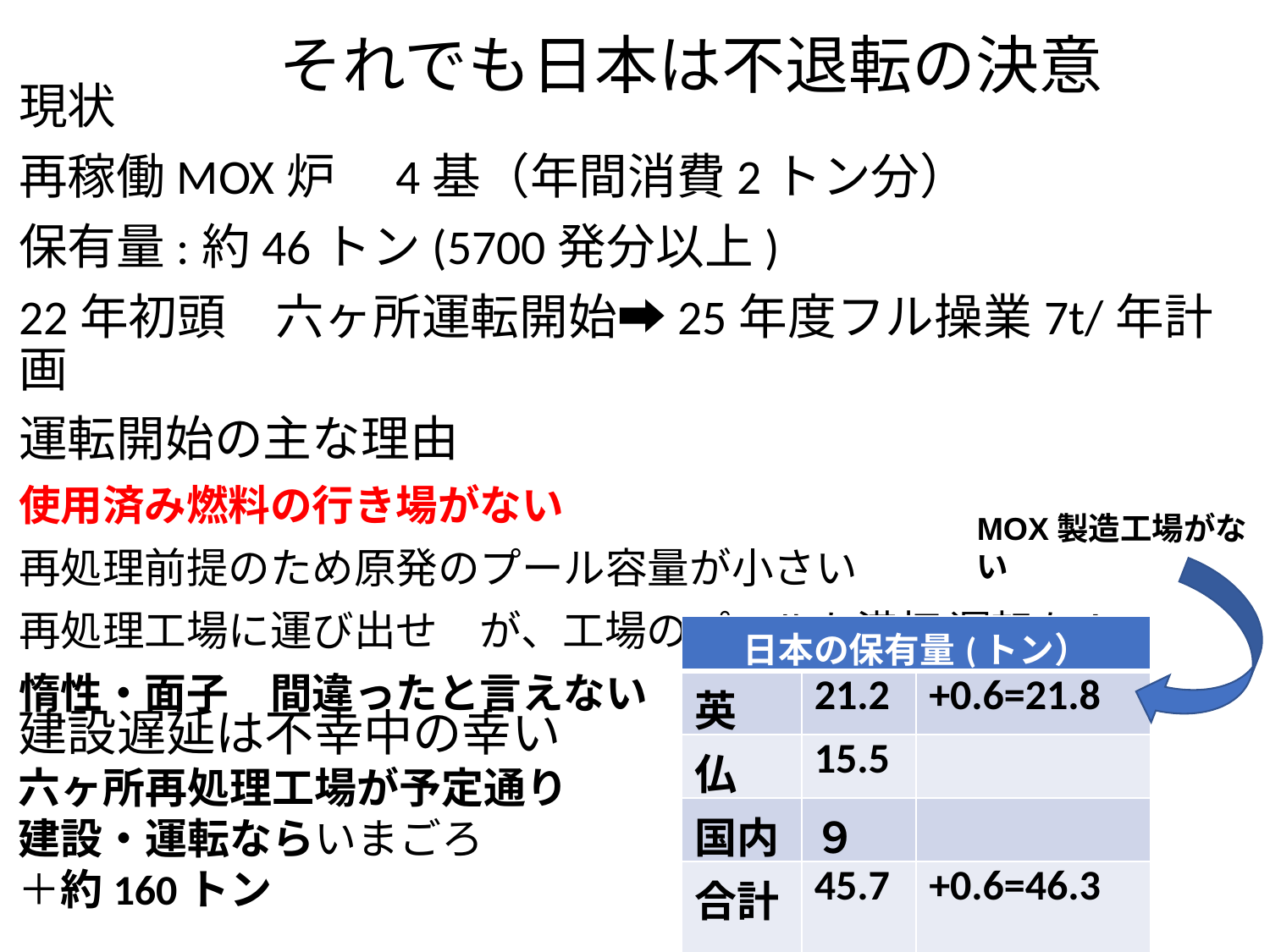

# それでも日本は不退転の決意
現状
再稼働MOX炉　4基（年間消費2トン分）
保有量:約46トン(5700発分以上)
22年初頭　六ヶ所運転開始➡25年度フル操業7t/年計画
運転開始の主な理由
使用済み燃料の行き場がない
再処理前提のため原発のプール容量が小さい
再処理工場に運び出せ　が、工場のプールも満杯 運転を！
惰性・面子　間違ったと言えない
MOX製造工場がない

| 日本の保有量(トン） |  |  |
| --- | --- | --- |
| 英 | 21.2 | +0.6=21.8 |
| 仏 | 15.5 |  |
| 国内 | ９ |  |
| 合計 | 45.7 | +0.6=46.3 |
建設遅延は不幸中の幸い
六ヶ所再処理工場が予定通り建設・運転ならいまごろ
＋約160トン